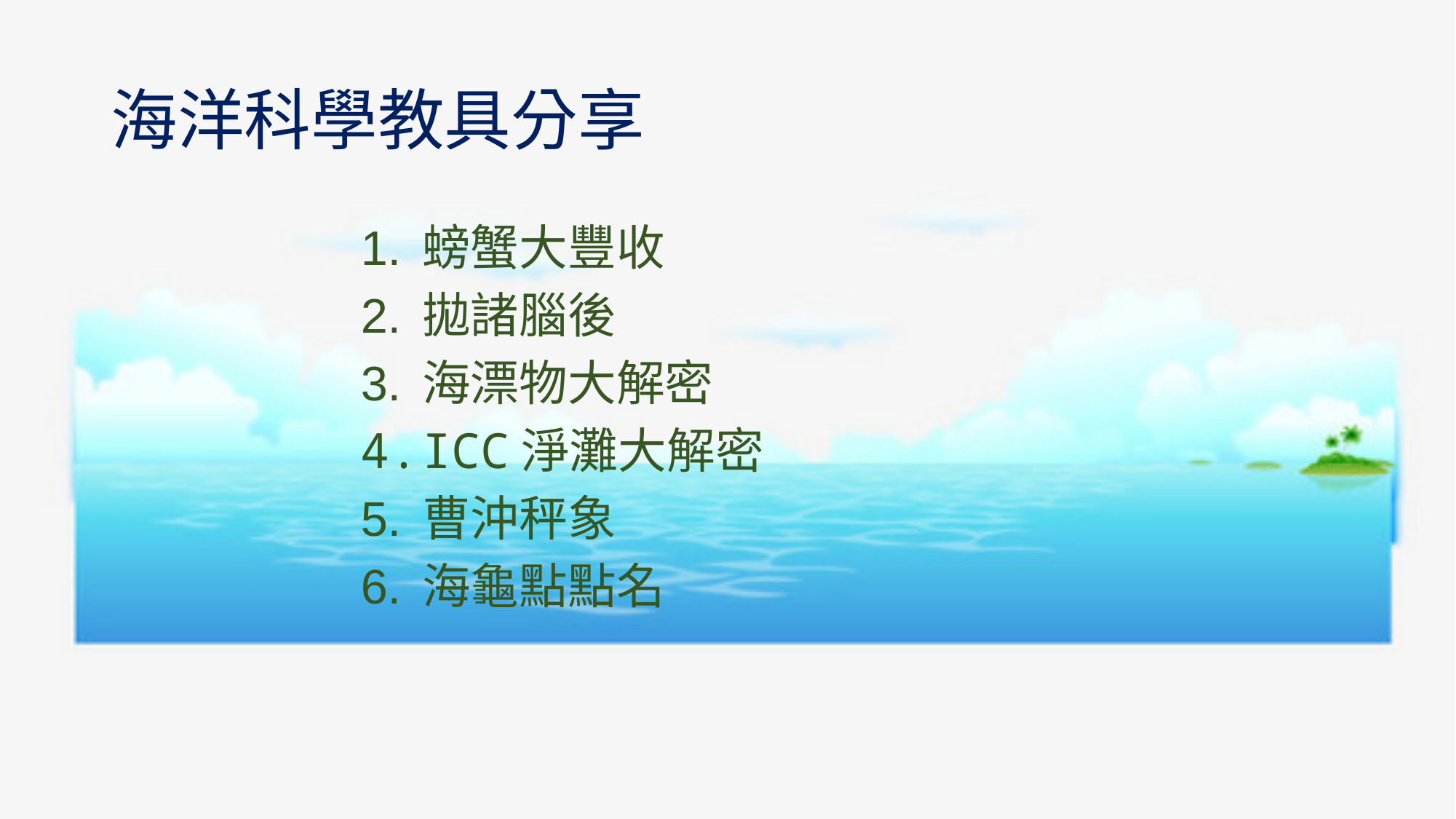

# 海洋科學教具分享
螃蟹大豐收
拋諸腦後
海漂物大解密
ICC淨灘大解密
曹沖秤象
海龜點點名